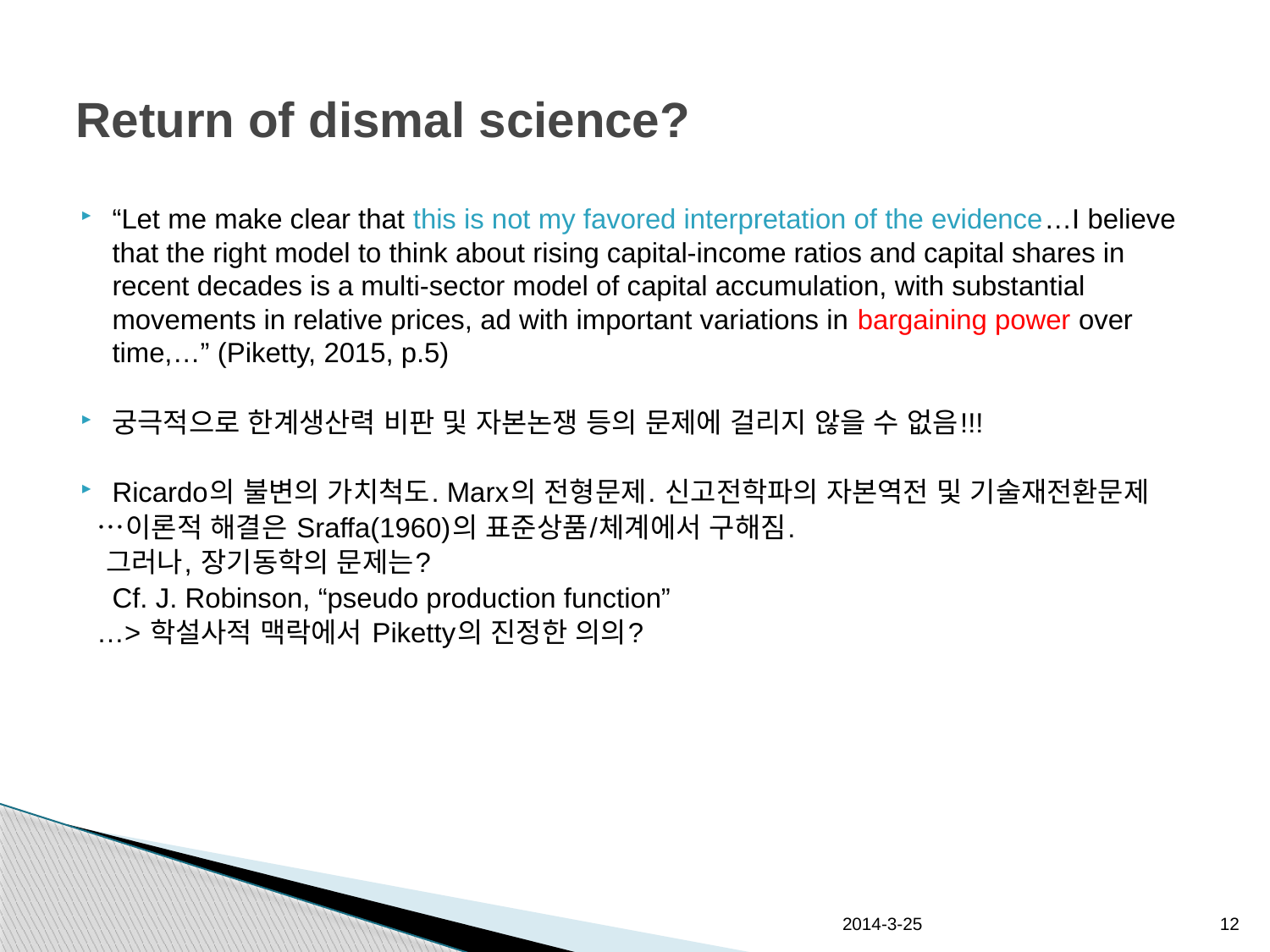

# Return of dismal science?

“Let me make clear that this is not my favored interpretation of the evidence…I believe that the right model to think about rising capital-income ratios and capital shares in recent decades is a multi-sector model of capital accumulation, with substantial movements in relative prices, ad with important variations in bargaining power over time,…” (Piketty, 2015, p.5)

궁극적으로 한계생산력 비판 및 자본논쟁 등의 문제에 걸리지 않을 수 없음!!!

Ricardo의 불변의 가치척도. Marx의 전형문제. 신고전학파의 자본역전 및 기술재전환문제
  …이론적 해결은 Sraffa(1960)의 표준상품/체계에서 구해짐.
   그러나, 장기동학의 문제는?
    Cf. J. Robinson, “pseudo production function”
  …> 학설사적 맥락에서 Piketty의 진정한 의의?

2014-3-25
12